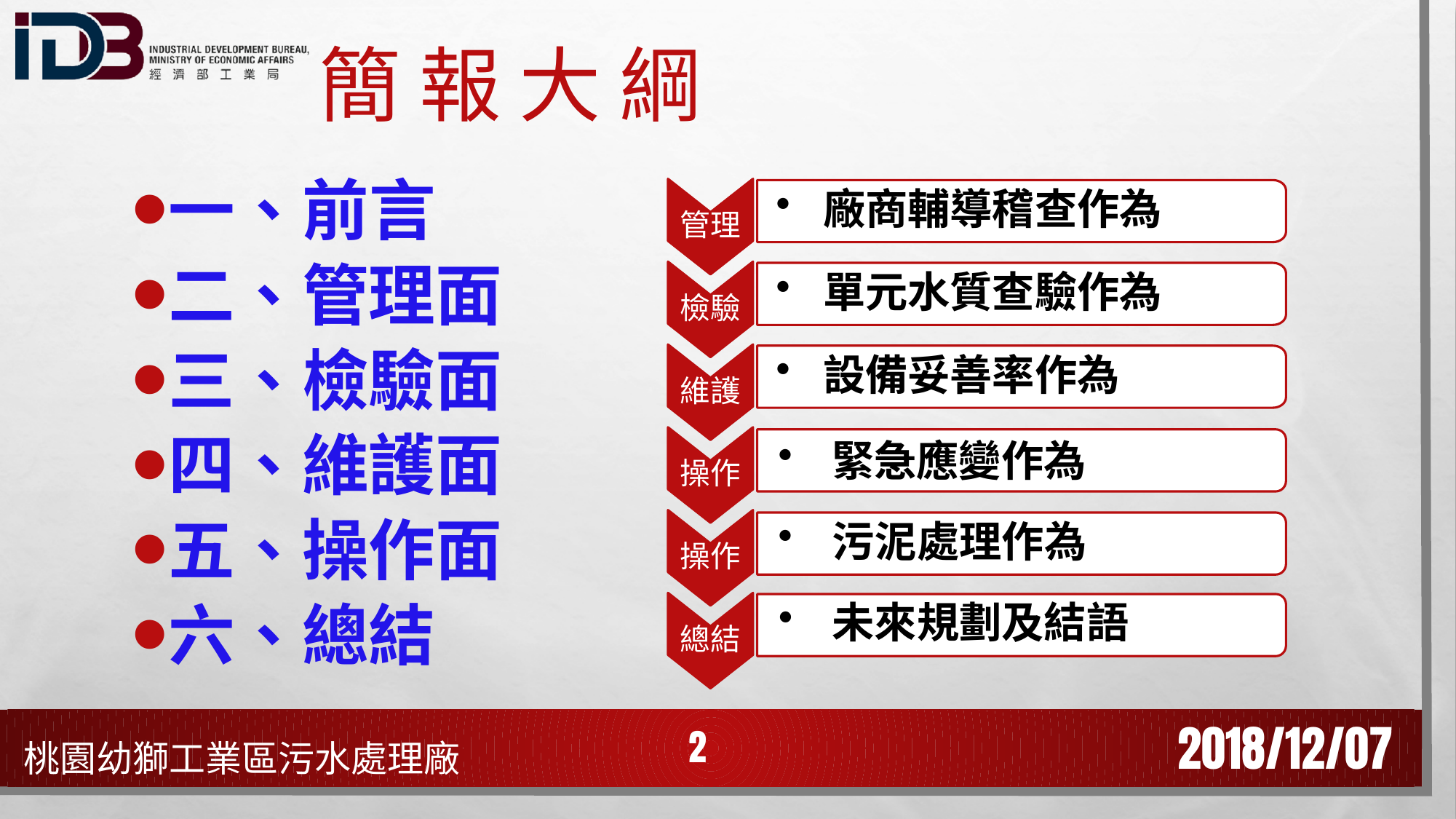

# 簡 報 大 綱
一、前言
二、管理面
三、檢驗面
四、維護面
五、操作面
六、總結
管理
 廠商輔導稽查作為
檢驗
 單元水質查驗作為
維護
 設備妥善率作為

操作

   緊急應變作為
操作

   污泥處理作為
總結
   未來規劃及結語
2018/12/07
2
桃園幼獅工業區污水處理廠